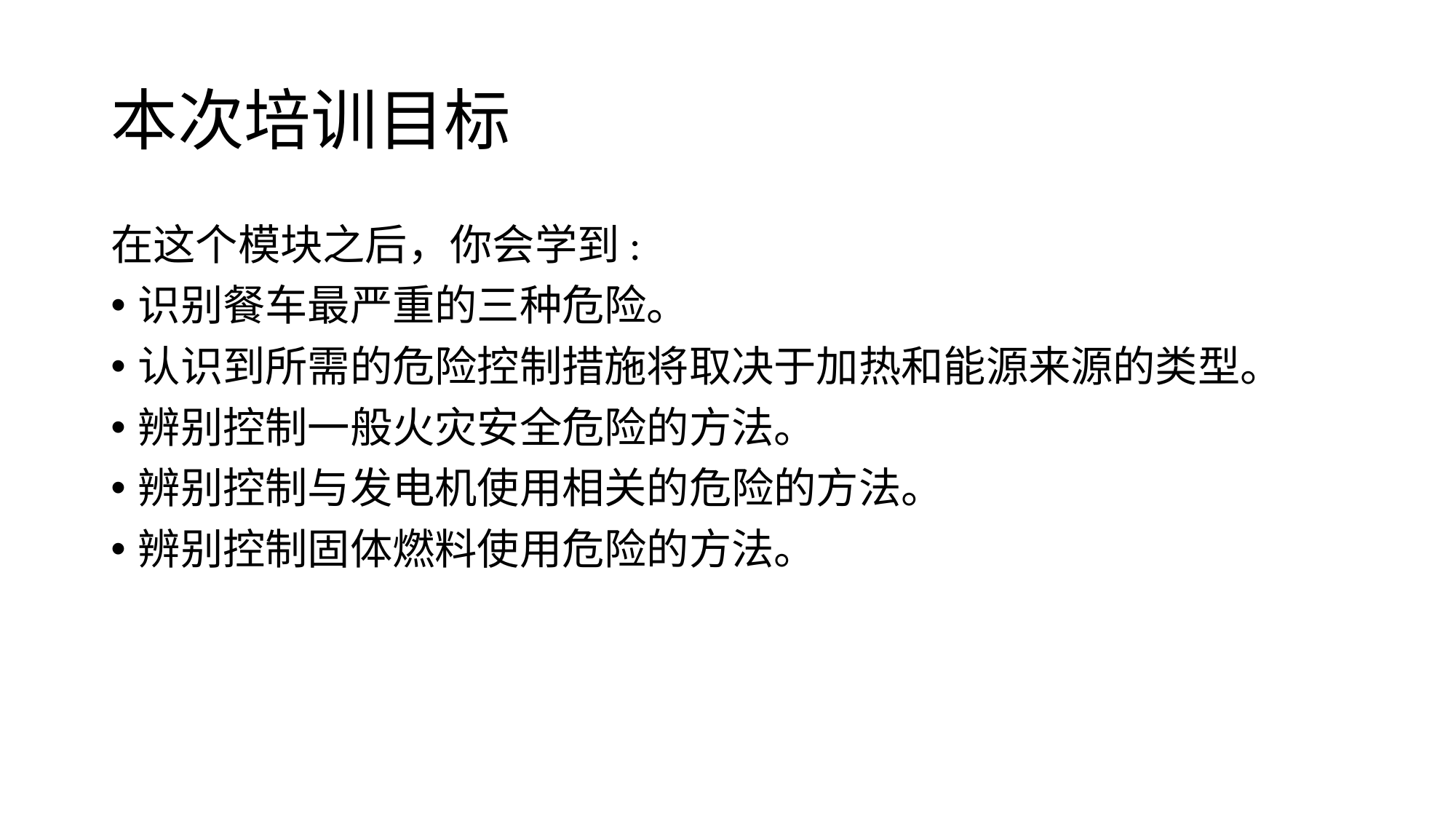

# 本次培训目标
在这个模块之后，你会学到:
识别餐车最严重的三种危险。
认识到所需的危险控制措施将取决于加热和能源来源的类型。
辨别控制一般火灾安全危险的方法。
辨别控制与发电机使用相关的危险的方法。
辨别控制固体燃料使用危险的方法。